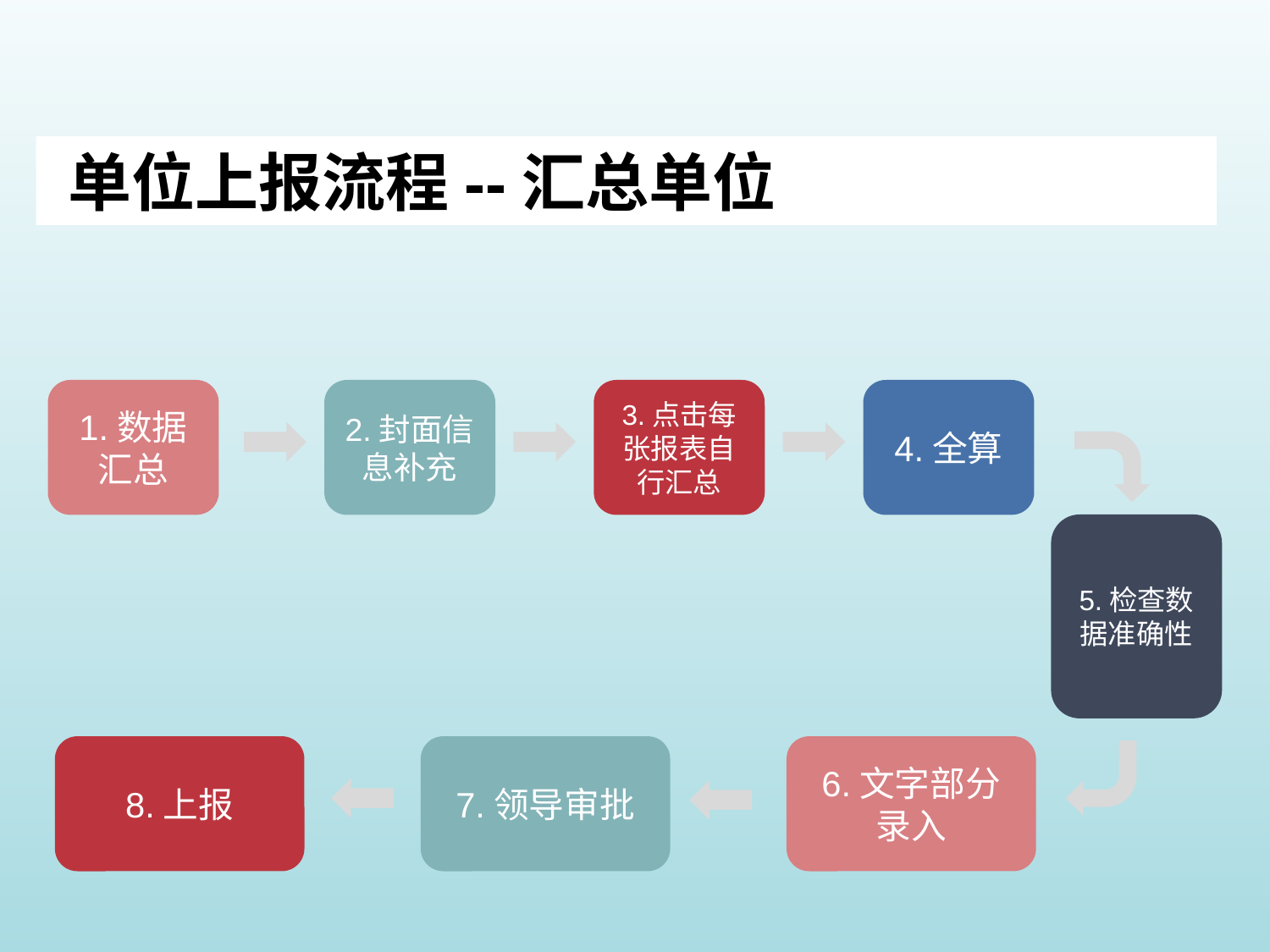

单位上报流程--汇总单位
1.数据汇总
2.封面信息补充
3.点击每张报表自行汇总
4.全算

5.检查数据准确性
8.上报
7.领导审批
6.文字部分录入